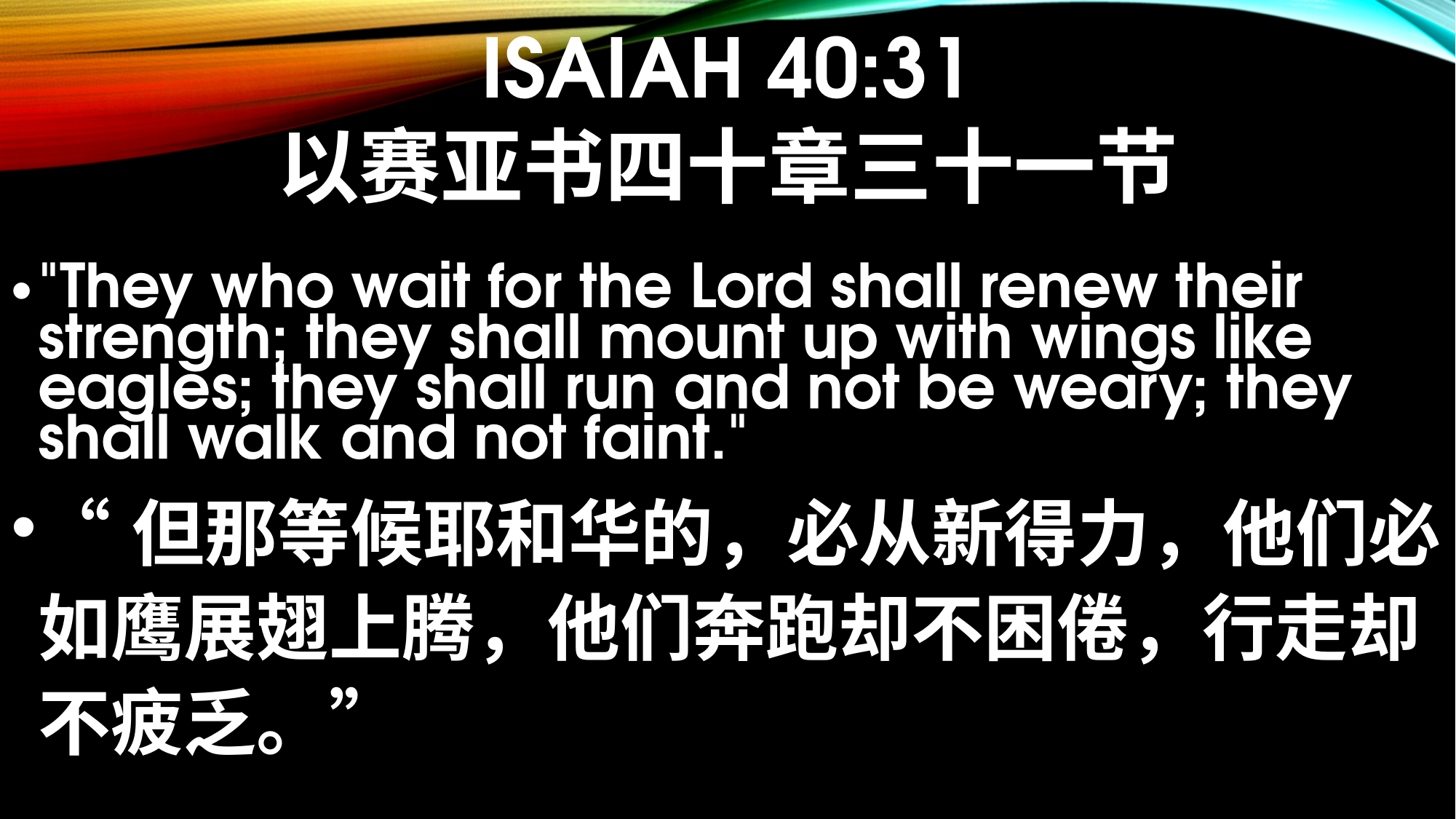

# Isaiah 40:31 以赛亚书四十章三十一节
"They who wait for the Lord shall renew their strength; they shall mount up with wings like eagles; they shall run and not be weary; they shall walk and not faint."
“但那等候耶和华的，必从新得力，他们必如鹰展翅上腾，他们奔跑却不困倦，行走却不疲乏。”